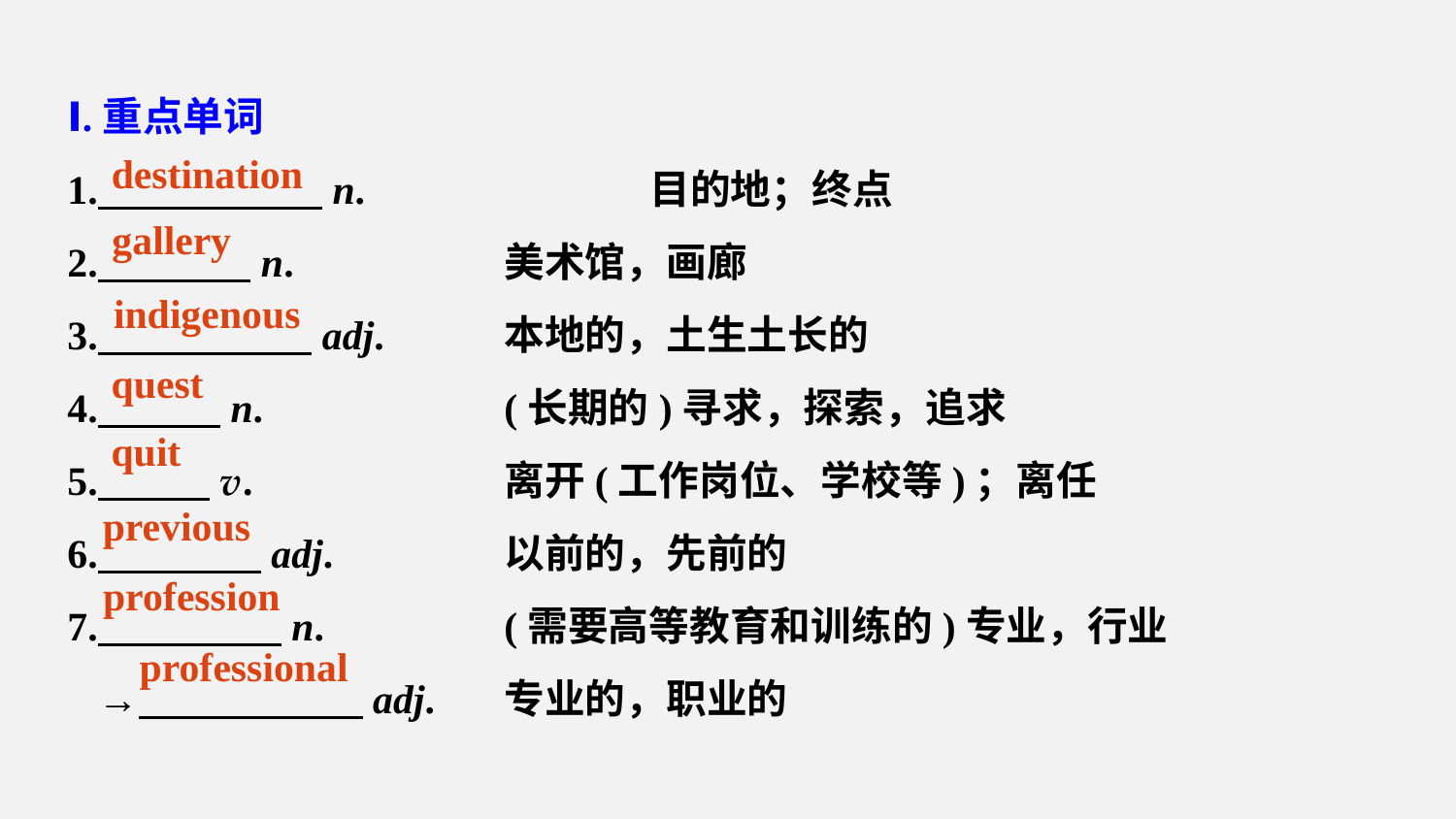

Ⅰ.重点单词
1.                       n.		目的地；终点
2.                n.		美术馆，画廊
3.                      adj.	本地的，土生土长的
4.             n.		(长期的)寻求，探索，追求
5.            v.		离开(工作岗位、学校等)；离任
6.                 adj.		以前的，先前的
7.                   n.		(需要高等教育和训练的)专业，行业
   →                       adj.	专业的，职业的
destination
gallery
indigenous
quest
quit
previous
profession
professional